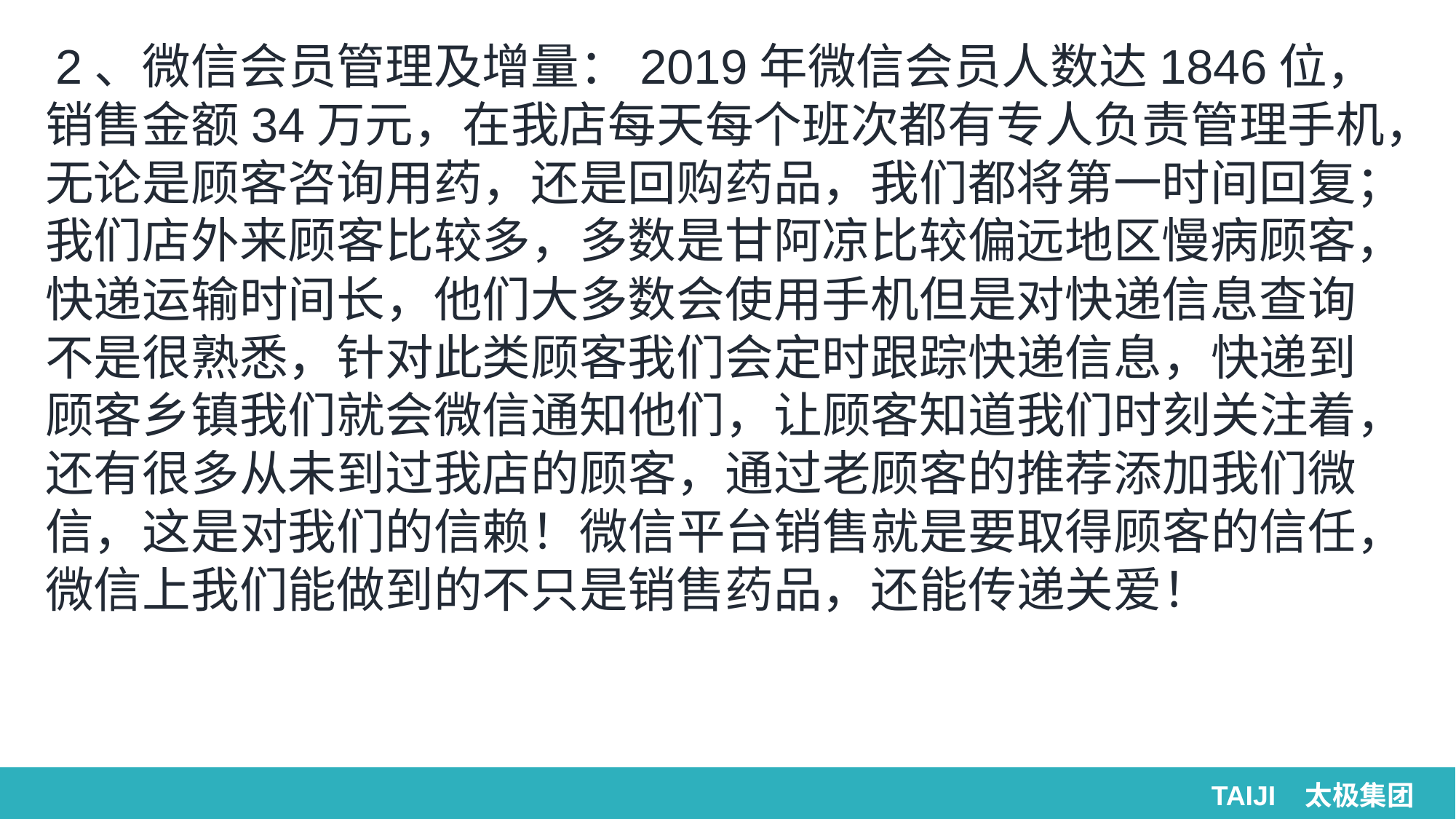

2、微信会员管理及增量：2019年微信会员人数达1846位，销售金额34万元，在我店每天每个班次都有专人负责管理手机，无论是顾客咨询用药，还是回购药品，我们都将第一时间回复；我们店外来顾客比较多，多数是甘阿凉比较偏远地区慢病顾客，快递运输时间长，他们大多数会使用手机但是对快递信息查询不是很熟悉，针对此类顾客我们会定时跟踪快递信息，快递到顾客乡镇我们就会微信通知他们，让顾客知道我们时刻关注着，还有很多从未到过我店的顾客，通过老顾客的推荐添加我们微信，这是对我们的信赖！微信平台销售就是要取得顾客的信任，微信上我们能做到的不只是销售药品，还能传递关爱！

TAIJI   太极集团